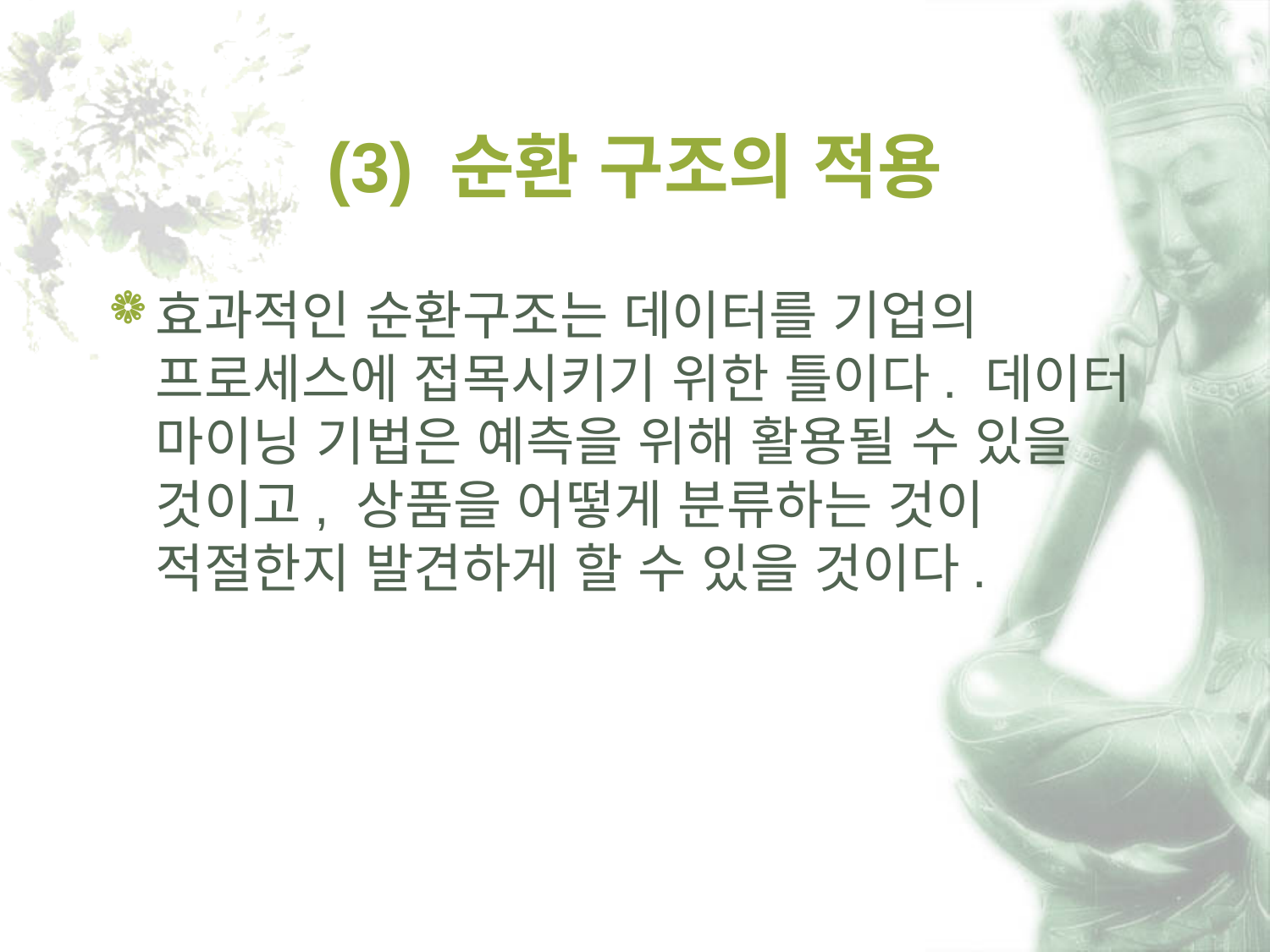

# (3) 순환 구조의 적용
효과적인 순환구조는 데이터를 기업의 프로세스에 접목시키기 위한 틀이다. 데이터 마이닝 기법은 예측을 위해 활용될 수 있을 것이고, 상품을 어떻게 분류하는 것이 적절한지 발견하게 할 수 있을 것이다.